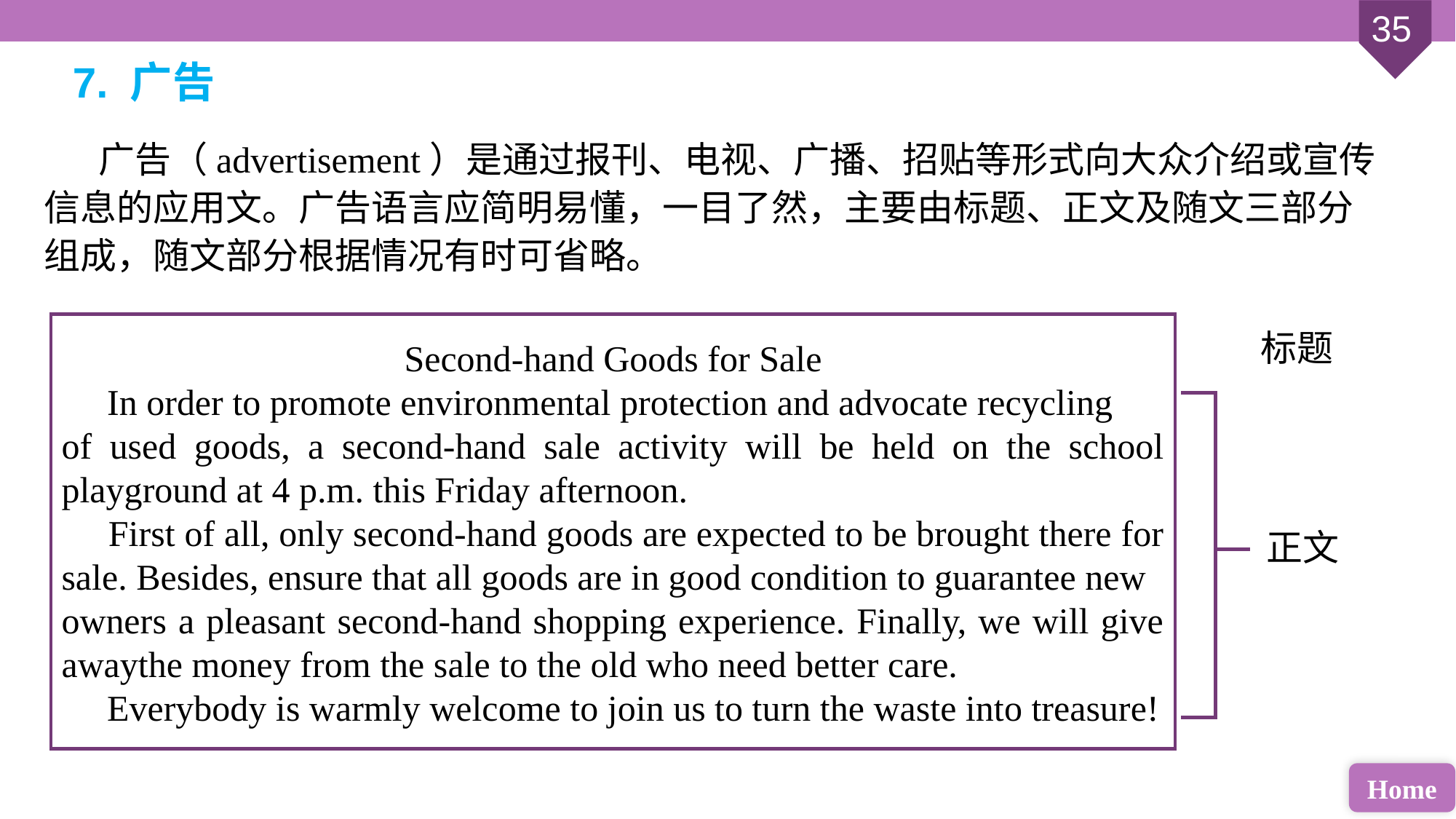

7. 广告
广告（advertisement）是通过报刊、电视、广播、招贴等形式向大众介绍或宣传信息的应用文。广告语言应简明易懂，一目了然，主要由标题、正文及随文三部分组成，随文部分根据情况有时可省略。
标题

Second-hand Goods for Sale
     In order to promote environmental protection and advocate recycling
of used goods, a second-hand sale activity will be held on the school playground at 4 p.m. this Friday afternoon.
     First of all, only second-hand goods are expected to be brought there for
sale. Besides, ensure that all goods are in good condition to guarantee new
owners a pleasant second-hand shopping experience. Finally, we will give awaythe money from the sale to the old who need better care.
     Everybody is warmly welcome to join us to turn the waste into treasure!

正文